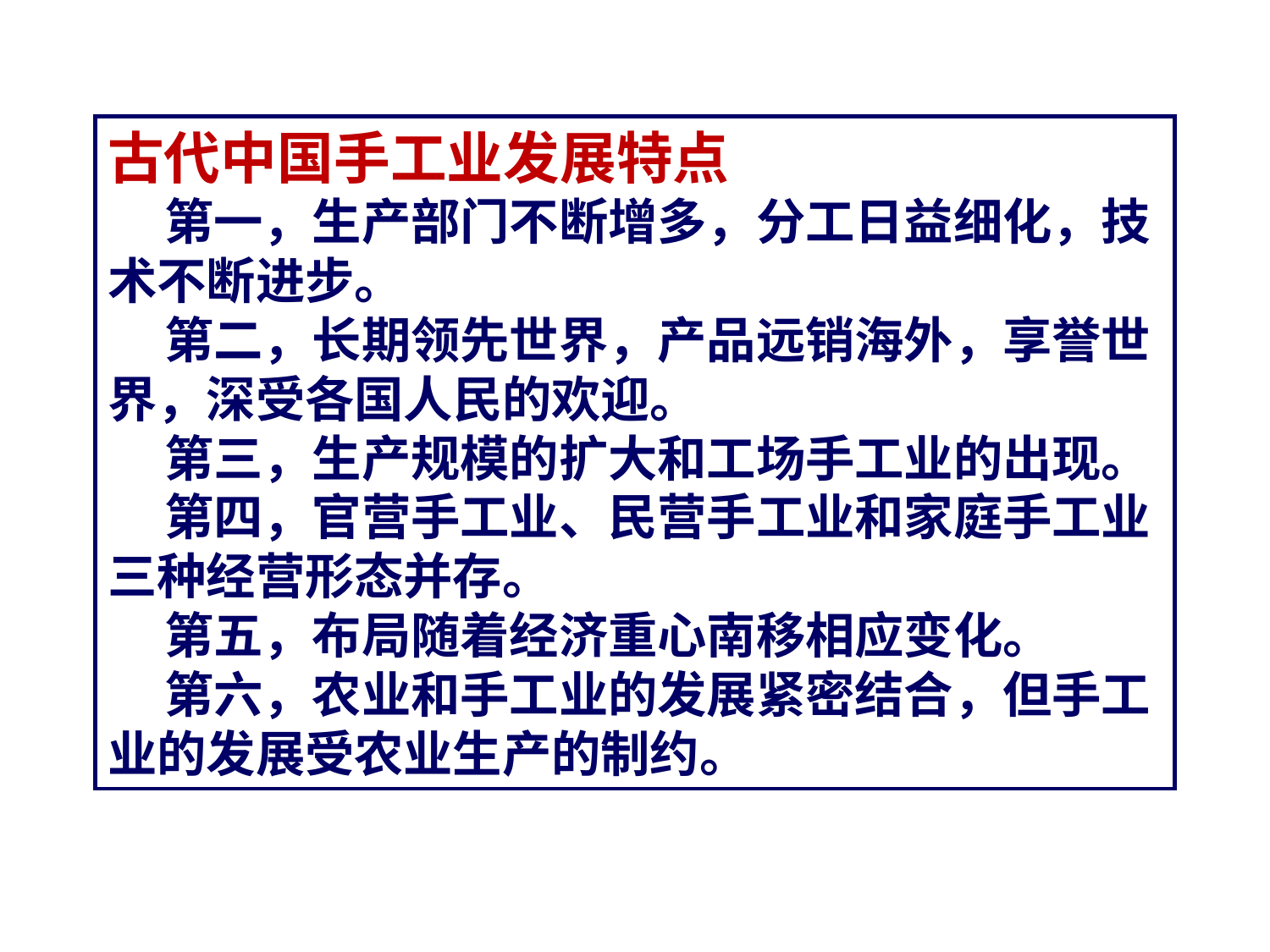

古代中国手工业发展特点
    第一，生产部门不断增多，分工日益细化，技术不断进步。
    第二，长期领先世界，产品远销海外，享誉世界，深受各国人民的欢迎。
    第三，生产规模的扩大和工场手工业的出现。
    第四，官营手工业、民营手工业和家庭手工业三种经营形态并存。
    第五，布局随着经济重心南移相应变化。
    第六，农业和手工业的发展紧密结合，但手工业的发展受农业生产的制约。